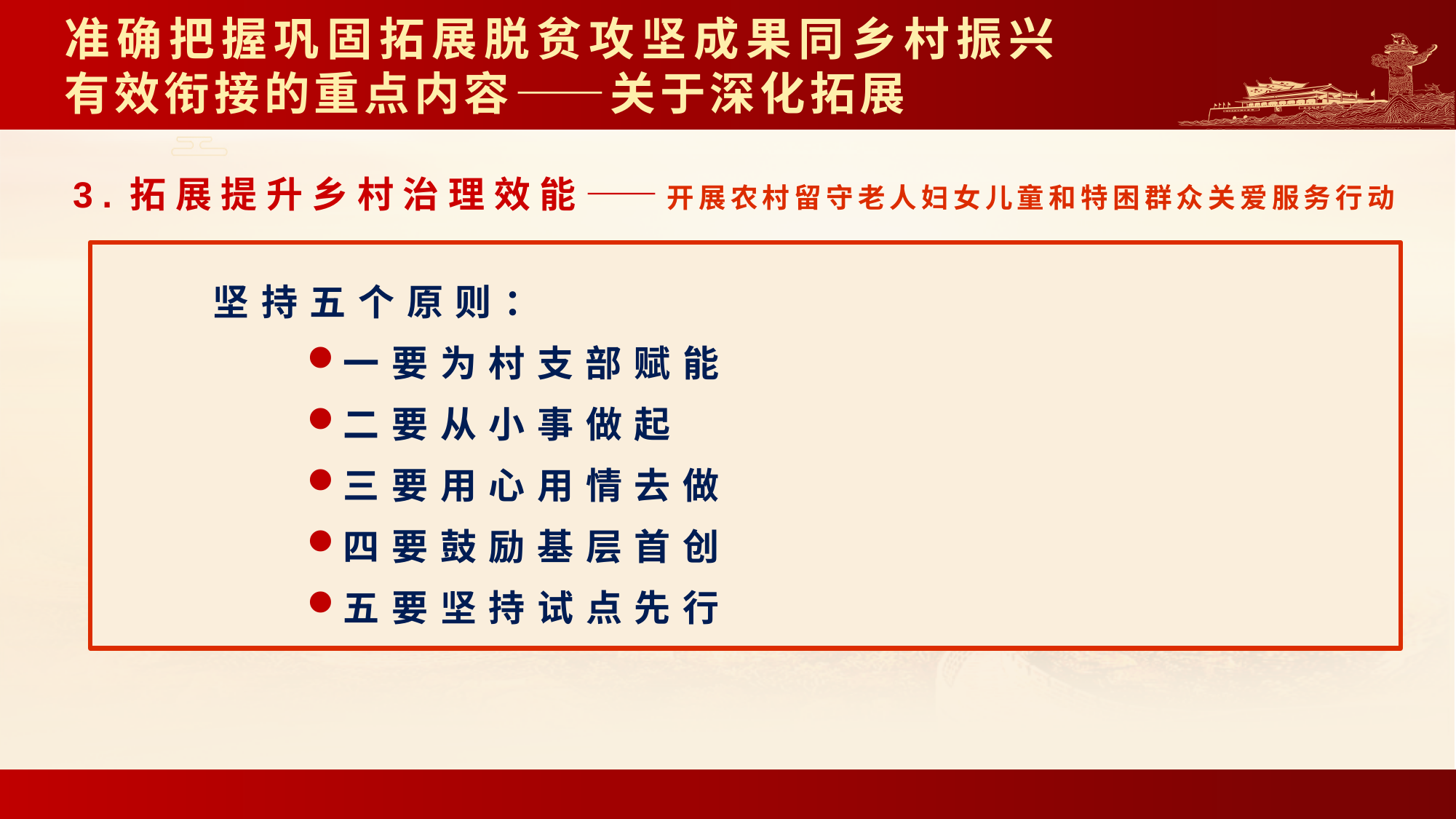

# 准确把握巩固拓展脱贫攻坚成果同乡村振兴有效衔接的重点内容——关于深化拓展
3.拓展提升乡村治理效能——开展农村留守老人妇女儿童和特困群众关爱服务行动
坚持五个原则：
一要为村支部赋能
二要从小事做起
三要用心用情去做
四要鼓励基层首创
五要坚持试点先行